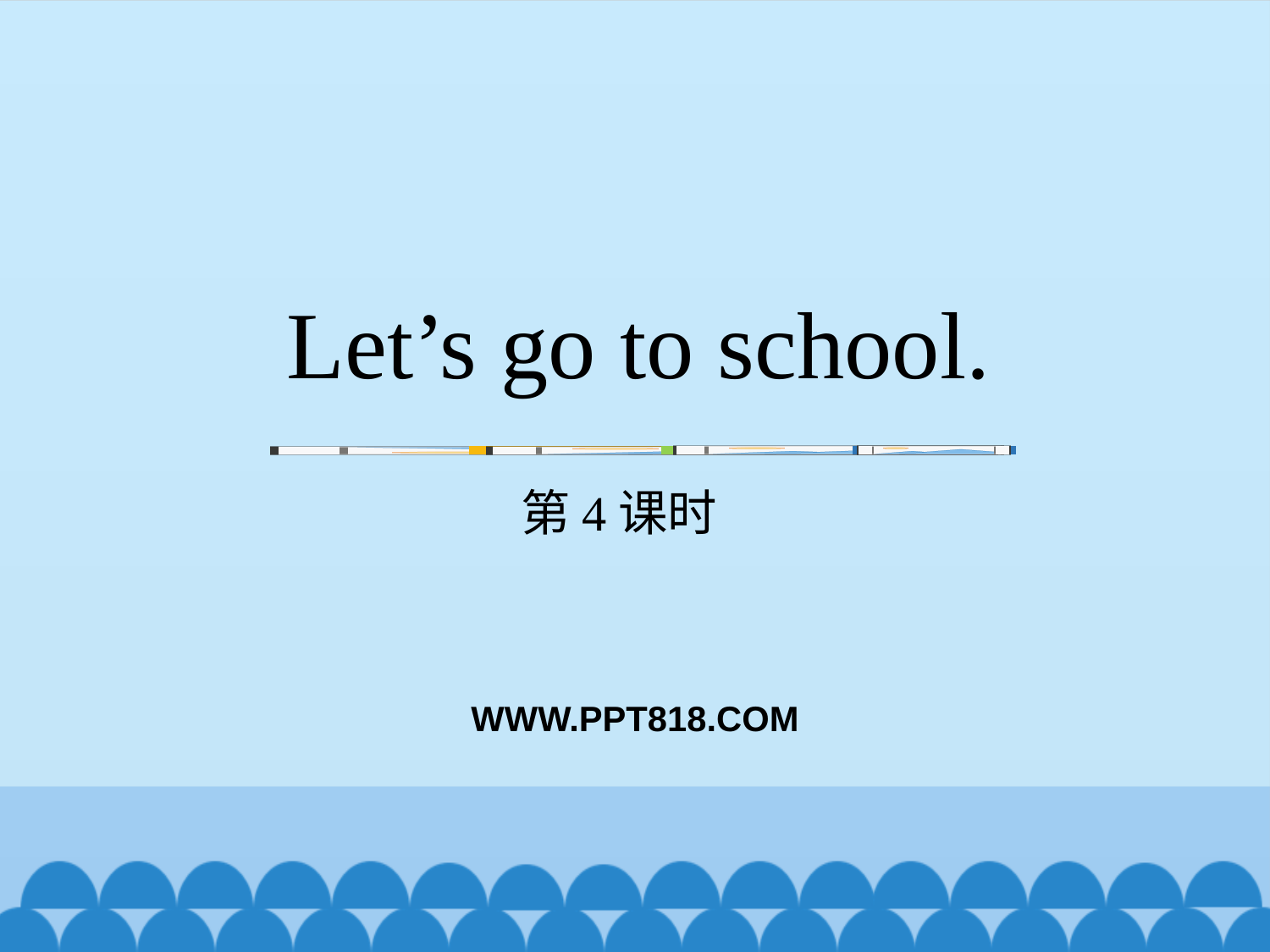

# Let’s go to school.

第4课时
WWW.PPT818.COM